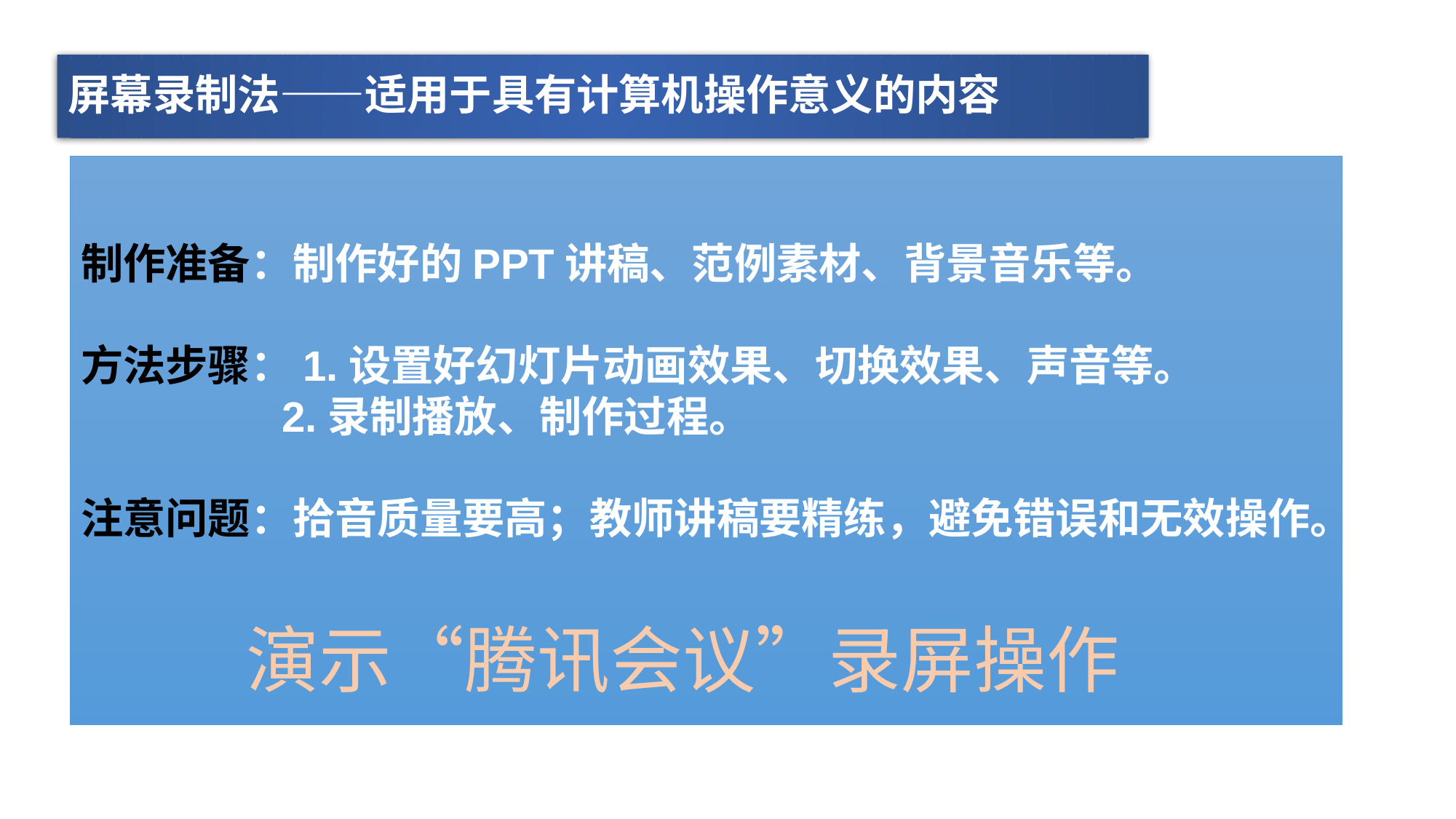

屏幕录制法——适用于具有计算机操作意义的内容
制作准备：制作好的PPT讲稿、范例素材、背景音乐等。

方法步骤：1.设置好幻灯片动画效果、切换效果、声音等。
                 2.录制播放、制作过程。

注意问题：拾音质量要高；教师讲稿要精练，避免错误和无效操作。

演示“腾讯会议”录屏操作